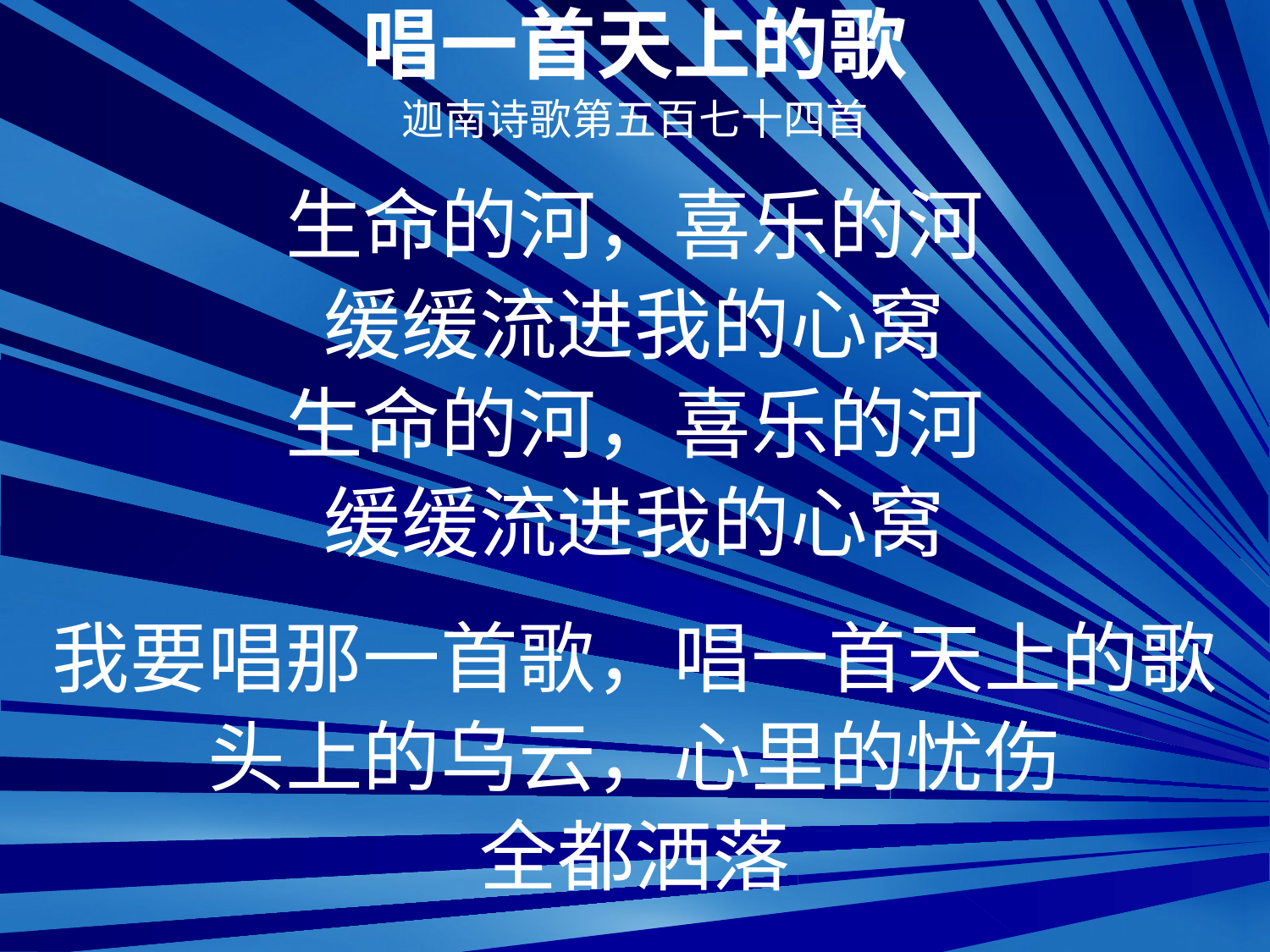

唱一首天上的歌
迦南诗歌第五百七十四首

生命的河，喜乐的河
缓缓流进我的心窝
生命的河，喜乐的河
缓缓流进我的心窝

我要唱那一首歌，唱一首天上的歌
头上的乌云，心里的忧伤
全都洒落